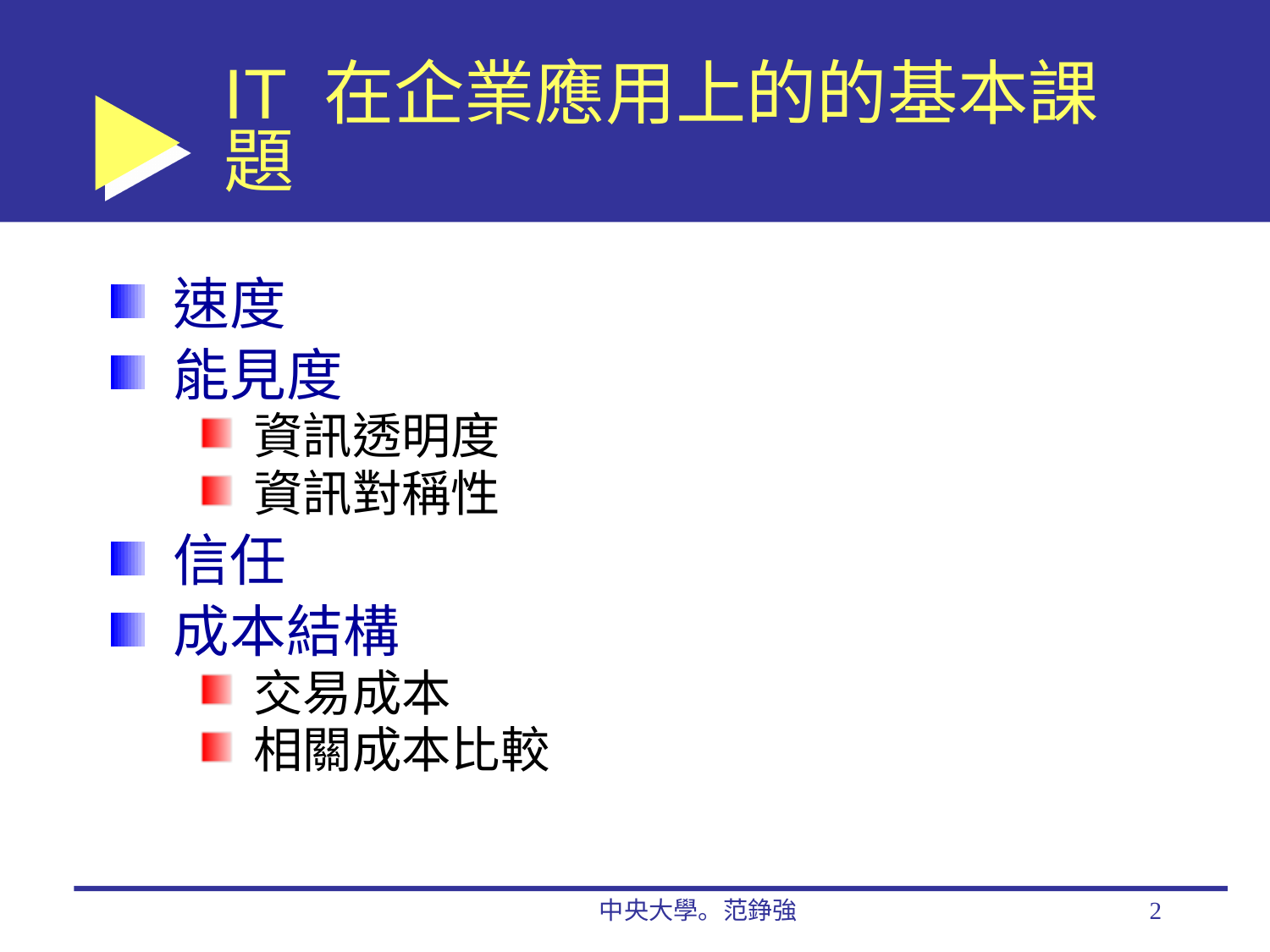

# IT 在企業應用上的的基本課題
速度
能見度
資訊透明度
資訊對稱性
信任
成本結構
交易成本
相關成本比較
中央大學。范錚強
2